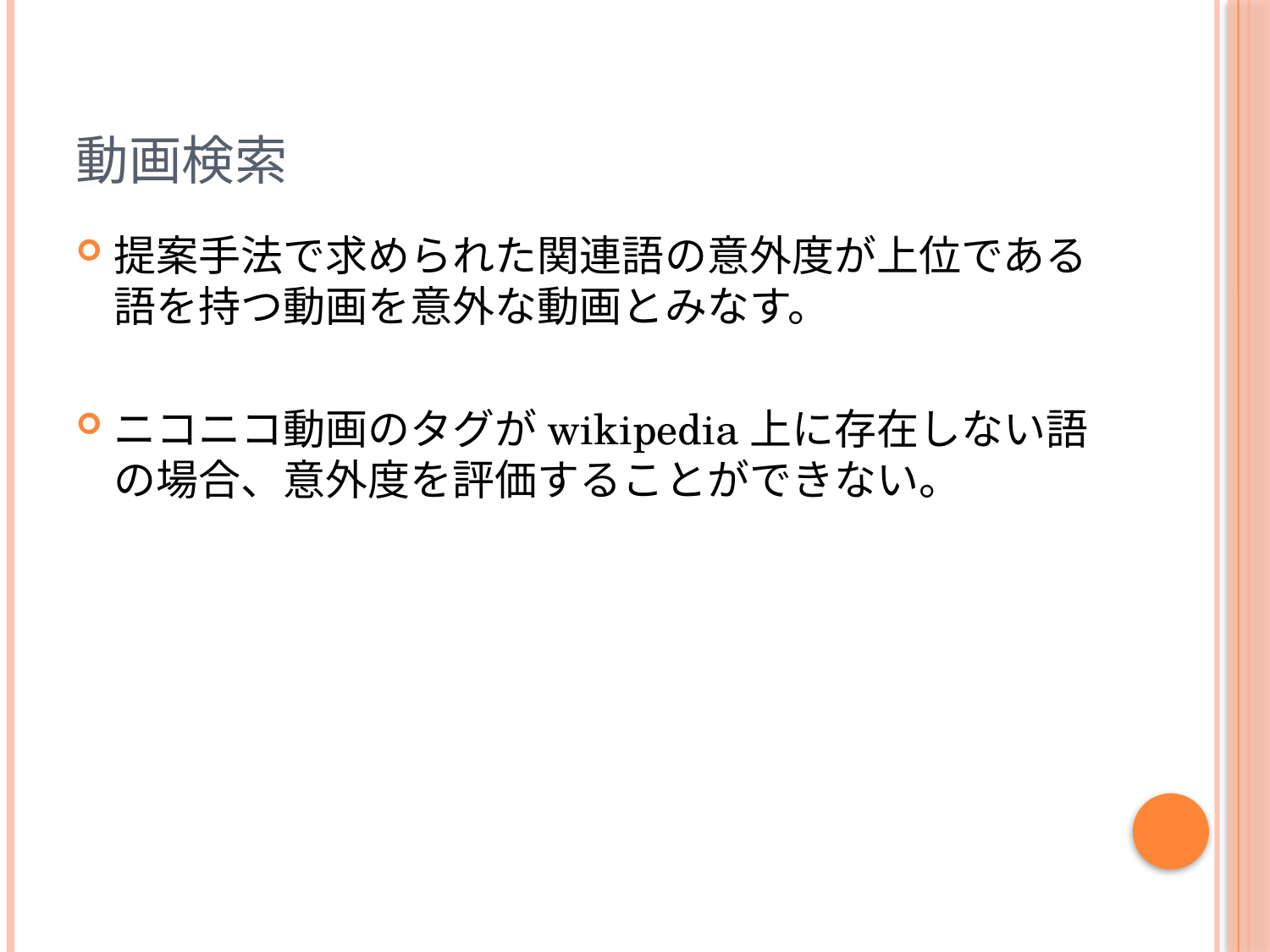

# 動画検索
提案手法で求められた関連語の意外度が上位である語を持つ動画を意外な動画とみなす。

ニコニコ動画のタグがwikipedia上に存在しない語の場合、意外度を評価することができない。